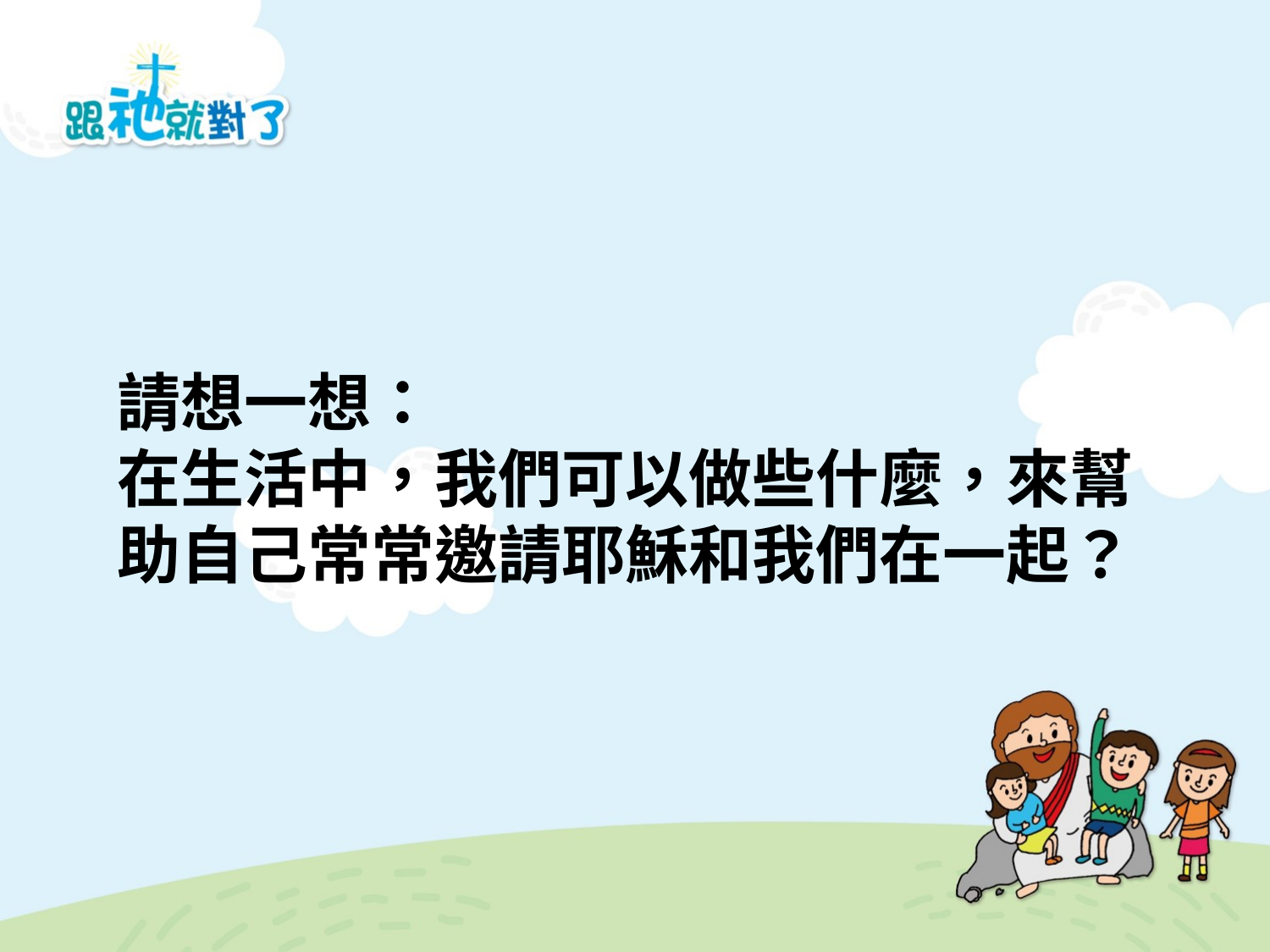

請想一想：
在生活中，我們可以做些什麼，來幫助自己常常邀請耶穌和我們在一起？